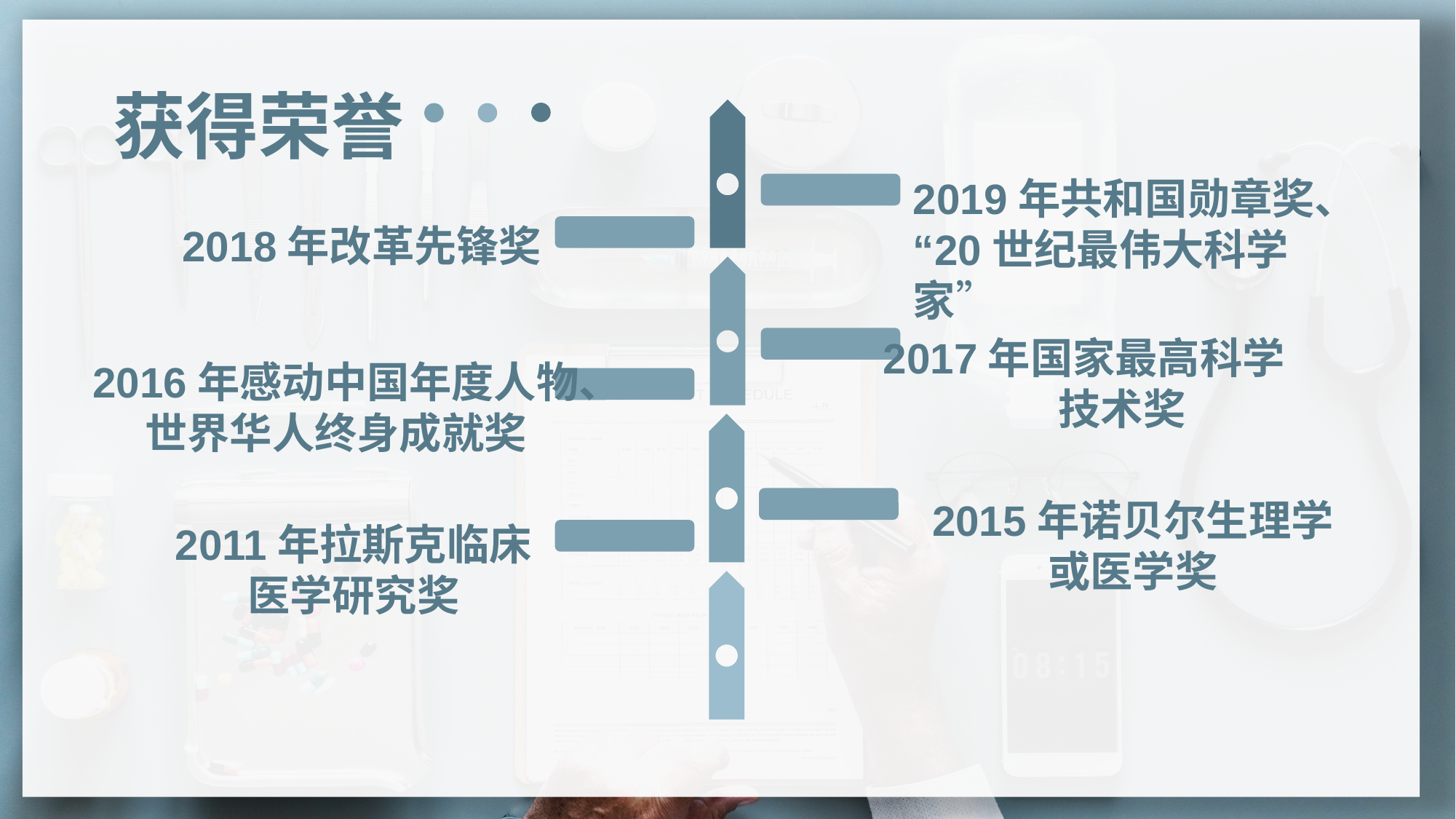

获得荣誉

2019年共和国勋章奖、
“20世纪最伟大科学家”
2018年改革先锋奖
2017年国家最高科学
技术奖
2016年感动中国年度人物、
世界华人终身成就奖
2015年诺贝尔生理学或医学奖
2011年拉斯克临床医学研究奖